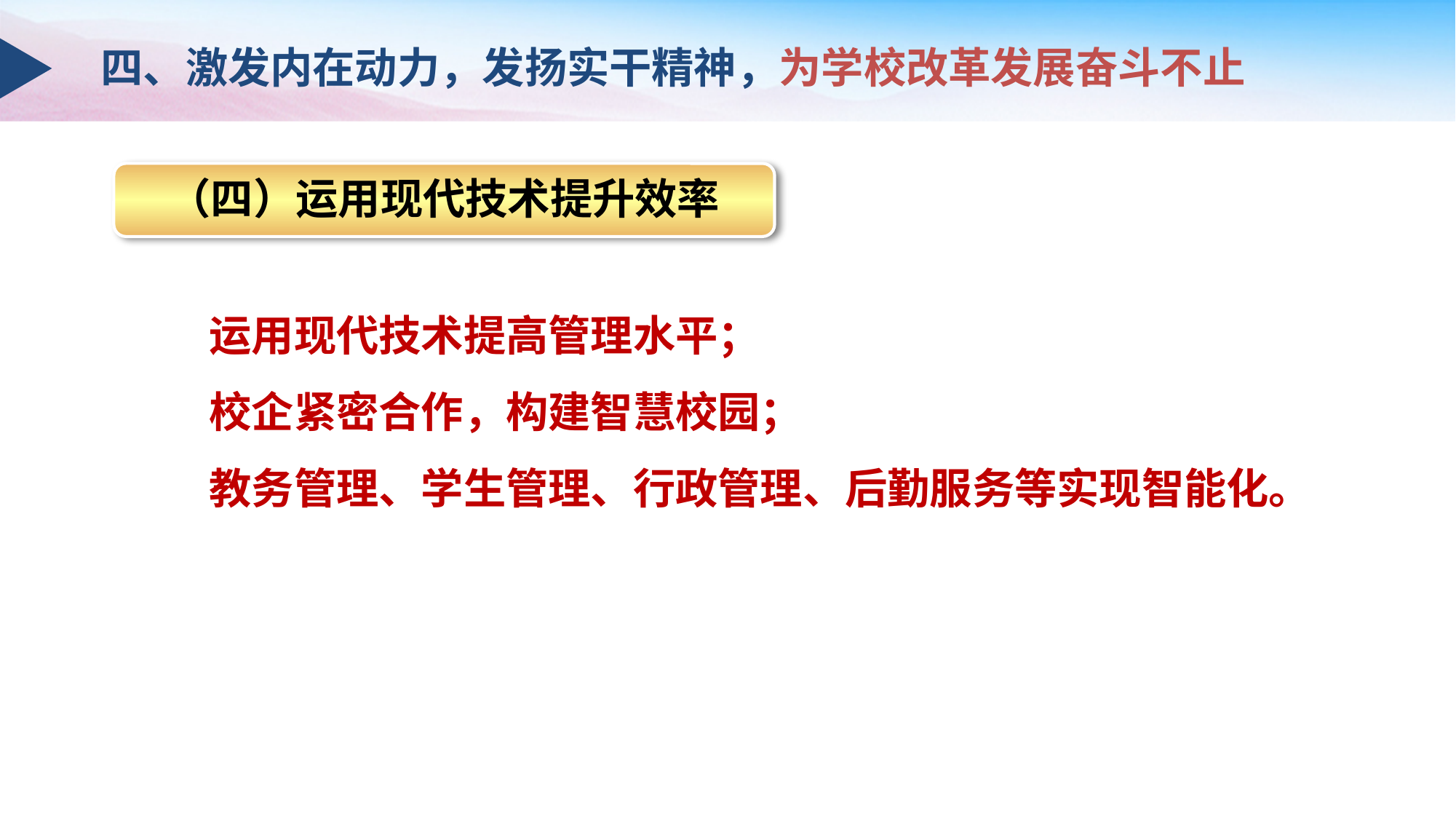

四、激发内在动力，发扬实干精神，为学校改革发展奋斗不止
（四）运用现代技术提升效率
运用现代技术提高管理水平；
校企紧密合作，构建智慧校园；
教务管理、学生管理、行政管理、后勤服务等实现智能化。